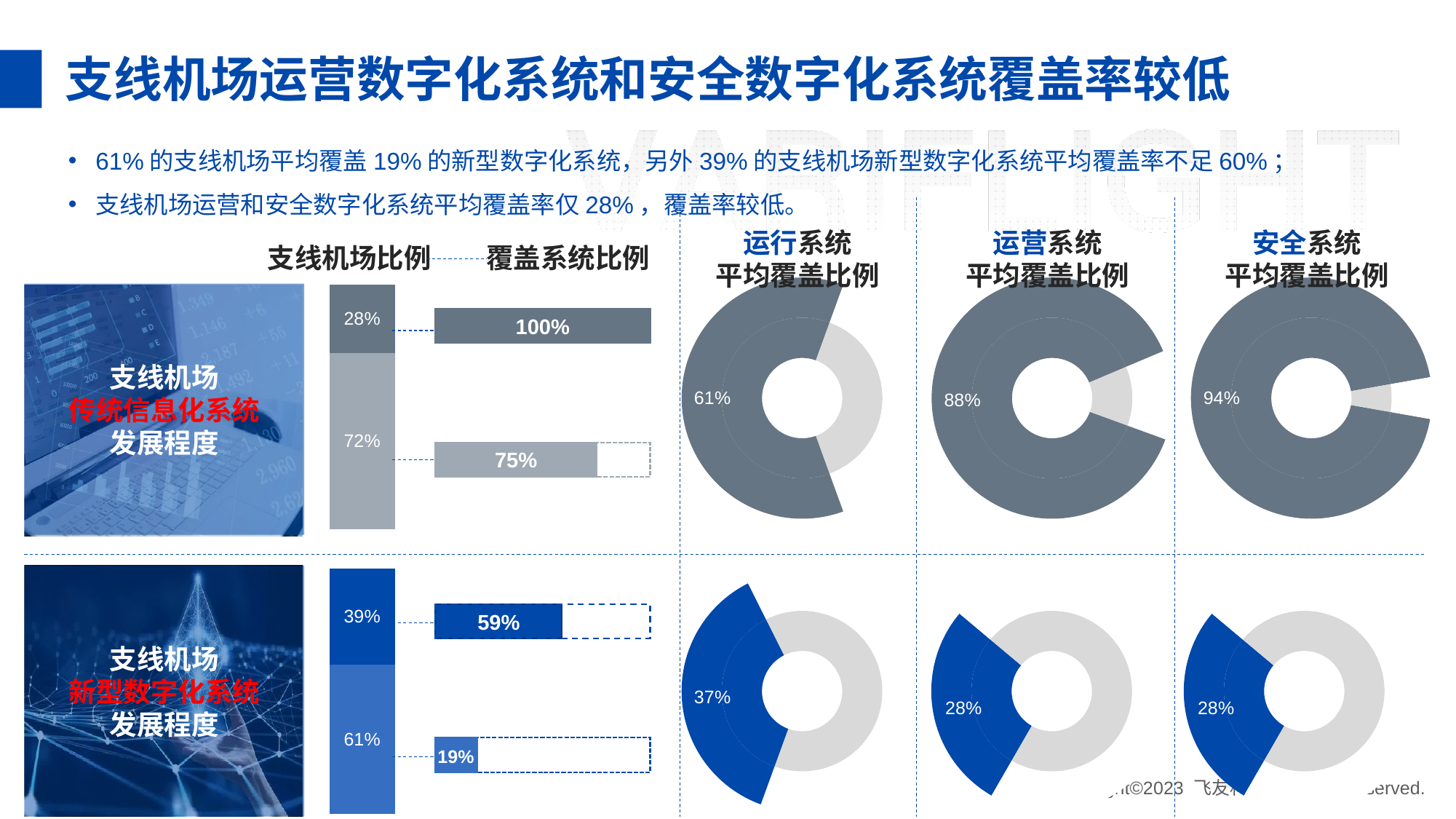

支线机场运营数字化系统和安全数字化系统覆盖率较低
61%的支线机场平均覆盖19%的新型数字化系统，另外39%的支线机场新型数字化系统平均覆盖率不足60%；
支线机场运营和安全数字化系统平均覆盖率仅28%，覆盖率较低。

### Chart

| Category |  |  |
|---|---|---|
| 传统 | 0.72 | 0.28 |
| 新型 | 0.61 | 0.39 |
100%

75%
运行系统
平均覆盖比例
运营系统
平均覆盖比例
安全系统
平均覆盖比例
支线机场比例
覆盖系统比例

### Chart

| Category |  |  |
|---|---|---|
| 显示 | 0.611111111111111 | 0.611111111111111 |
| 辅助 | 0.388888888888889 | 0.388888888888889 |

### Chart

| Category |  |  |
|---|---|---|
| 显示 | 0.880952380952381 | 0.880952380952381 |
| 辅助 | 0.119047619047619 | 0.119047619047619 |

### Chart

| Category |  |  |
|---|---|---|
| 显示 | 0.944444444444444 | 0.944444444444444 |
| 辅助 | 0.0555555555555556 | 0.0555555555555556 |
支线机场
传统信息化系统
发展程度

### Chart

| Category |  |  |
|---|---|---|
| 传统 | 0.61 | 0.39 |
| 新型 | 0.61 | 0.39 |
59%

19%

支线机场
新型数字化系统
发展程度

### Chart

| Category |  |  |
|---|---|---|
| 显示 | 0.37037037037037 | 0.37037037037037 |
| 辅助 | 0.62962962962963 | 0.62962962962963 |

### Chart

| Category |  |  |
|---|---|---|
| 显示 | 0.277777777777778 | 0.277777777777778 |
| 辅助 | 0.722222222222222 | 0.722222222222222 |

### Chart

| Category |  |  |
|---|---|---|
| 显示 | 0.277777777777778 | 0.277777777777778 |
| 辅助 | 0.722222222222222 | 0.722222222222222 |